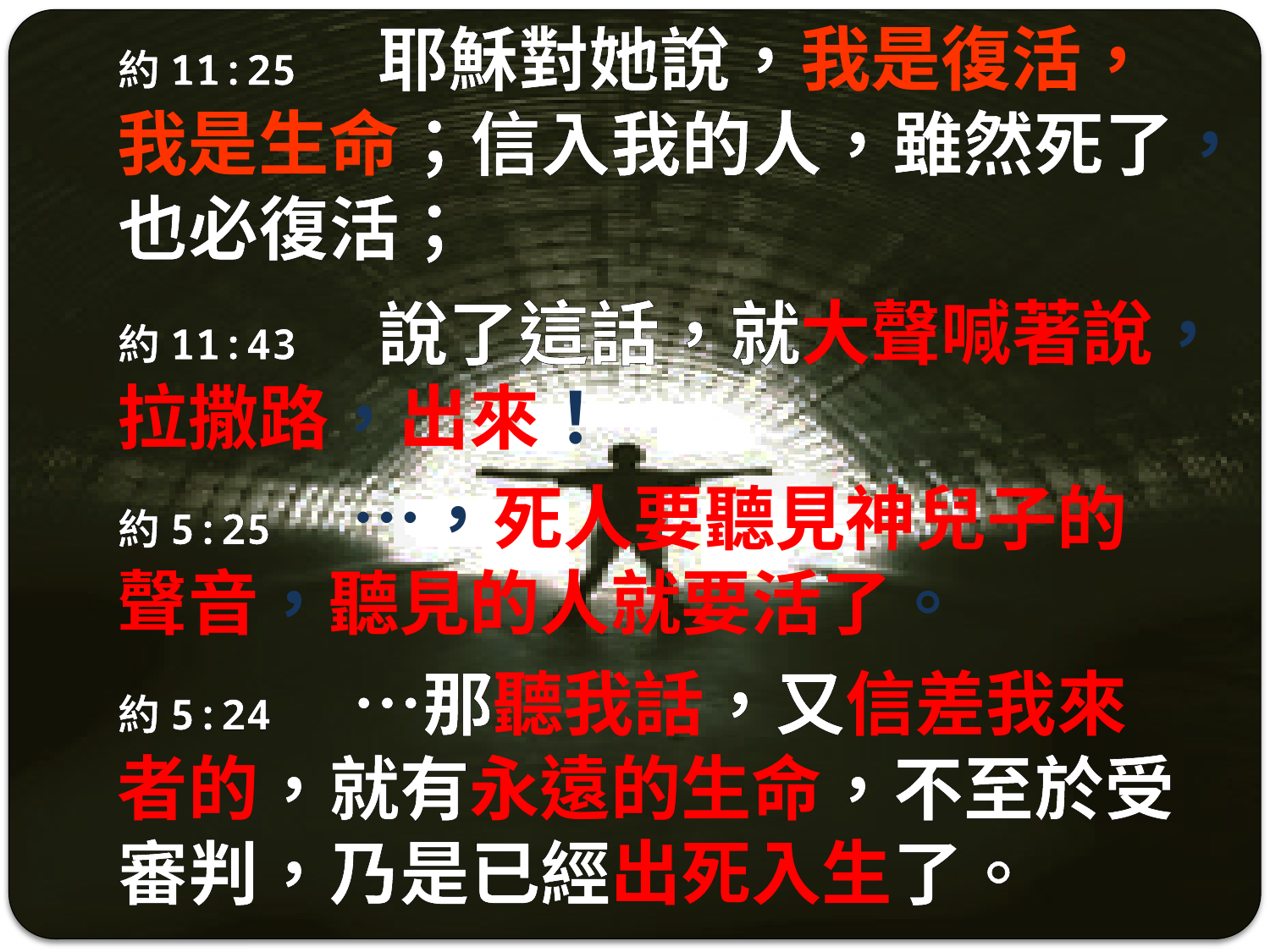

# 約11:25　耶穌對她說，我是復活，我是生命；信入我的人，雖然死了，也必復活；
約11:43　說了這話，就大聲喊著說，拉撒路，出來！
約5:25　…，死人要聽見神兒子的聲音，聽見的人就要活了。
約5:24　…那聽我話，又信差我來者的，就有永遠的生命，不至於受審判，乃是已經出死入生了。